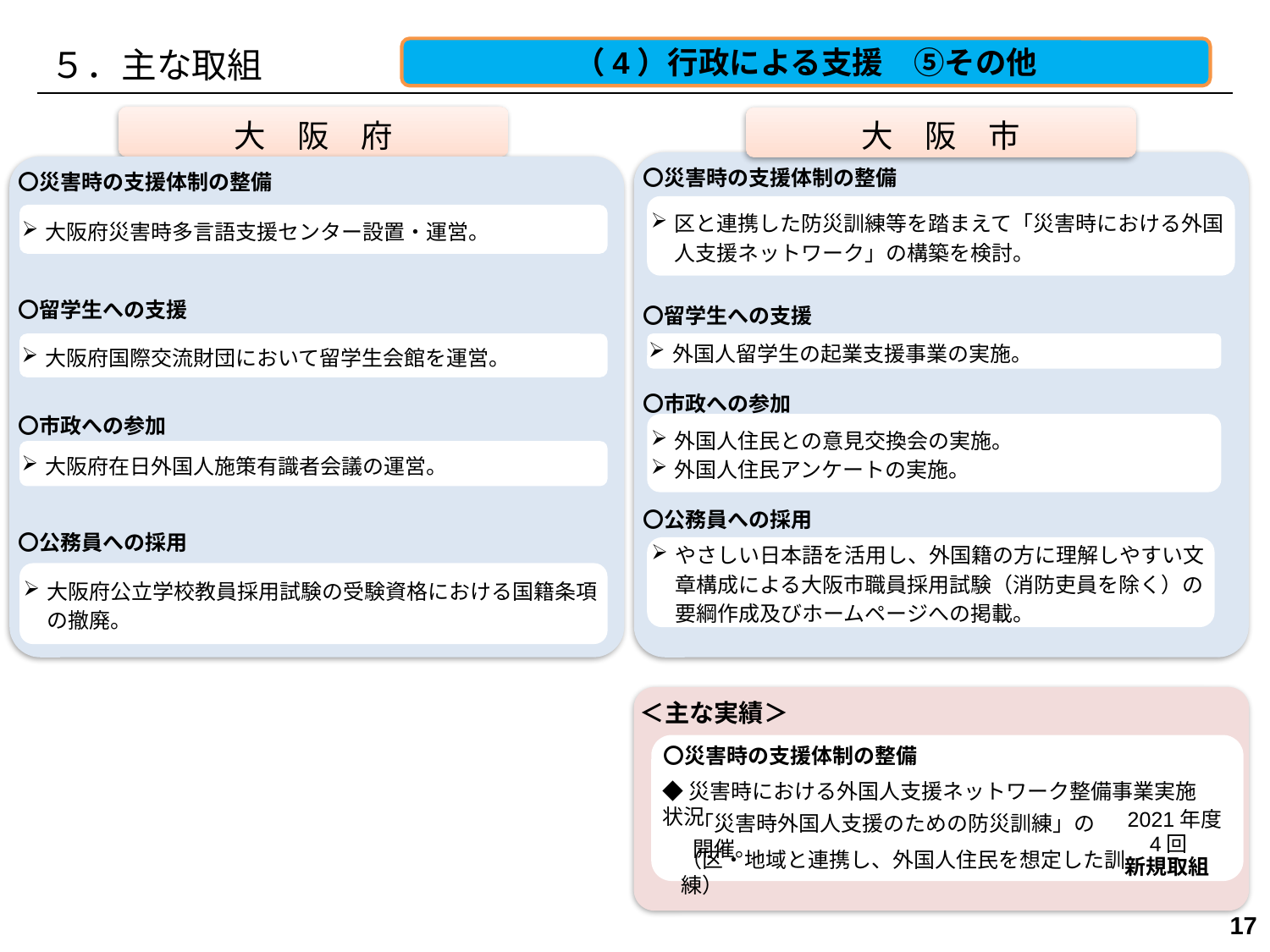

５．主な取組
（4）行政による支援　⑤その他
大　阪　府
大　阪　市
〇災害時の支援体制の整備

〇留学生への支援

〇市政への参加

〇公務員への採用

〇災害時の支援体制の整備

〇留学生への支援

〇市政への参加

〇公務員への採用

区と連携した防災訓練等を踏まえて「災害時における外国人支援ネットワーク」の構築を検討。
大阪府災害時多言語支援センター設置・運営。
大阪府国際交流財団において留学生会館を運営。
外国人留学生の起業支援事業の実施。
外国人住民との意見交換会の実施。
外国人住民アンケートの実施。
大阪府在日外国人施策有識者会議の運営。
やさしい日本語を活用し、外国籍の方に理解しやすい文章構成による大阪市職員採用試験（消防吏員を除く）の要綱作成及びホームページへの掲載。
大阪府公立学校教員採用試験の受験資格における国籍条項の撤廃。
＜主な実績＞

〇災害時の支援体制の整備
◆災害時における外国人支援ネットワーク整備事業実施状況
2021年度
「災害時外国人支援のための防災訓練」の開催。
4回
（区・地域と連携し、外国人住民を想定した訓練）
新規取組
17